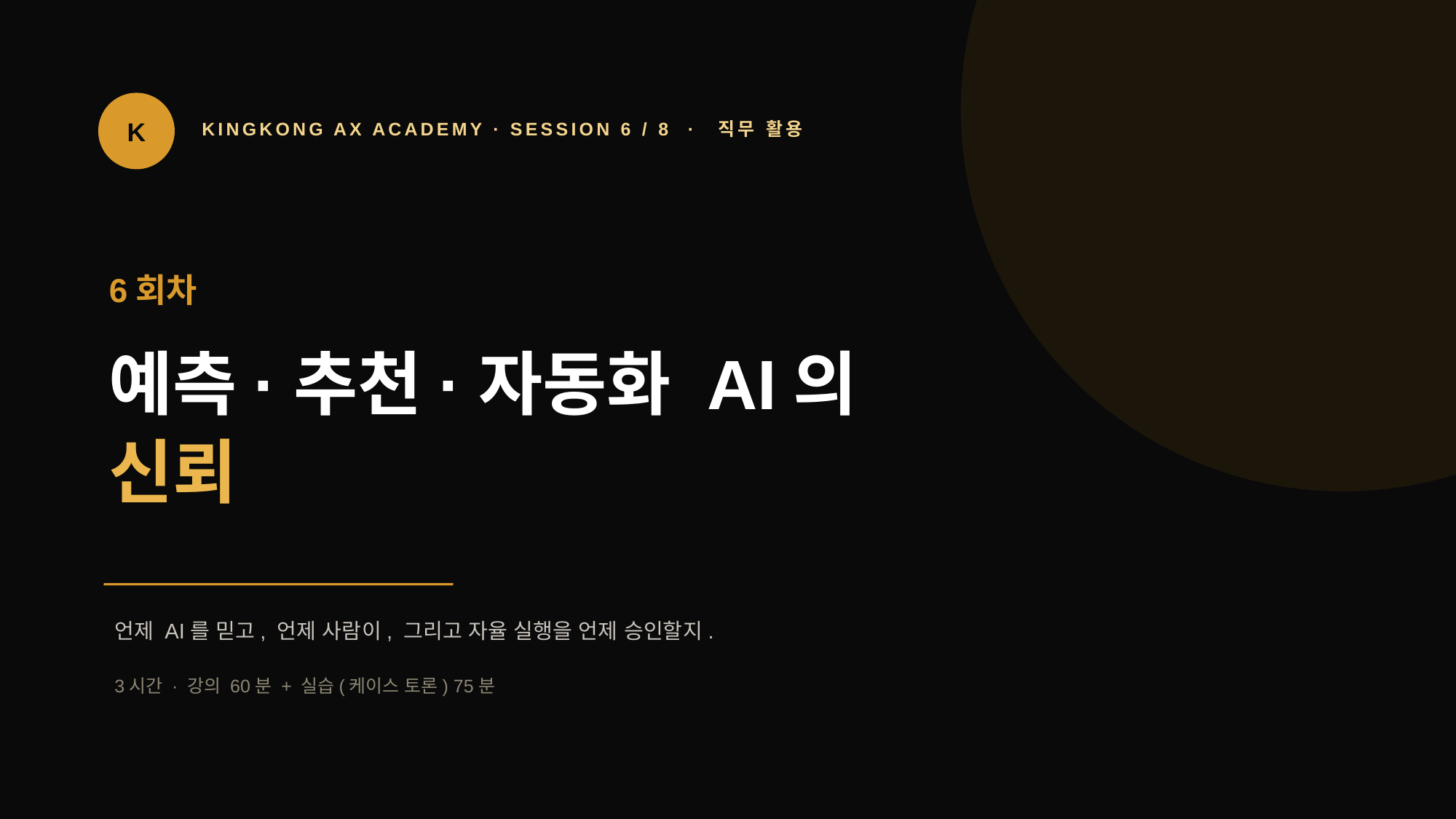

K
KINGKONG AX ACADEMY · SESSION 6 / 8  ·  직무 활용
6회차
예측·추천·자동화 AI의
신뢰

언제 AI를 믿고, 언제 사람이, 그리고 자율 실행을 언제 승인할지.
3시간 · 강의 60분 + 실습(케이스 토론) 75분